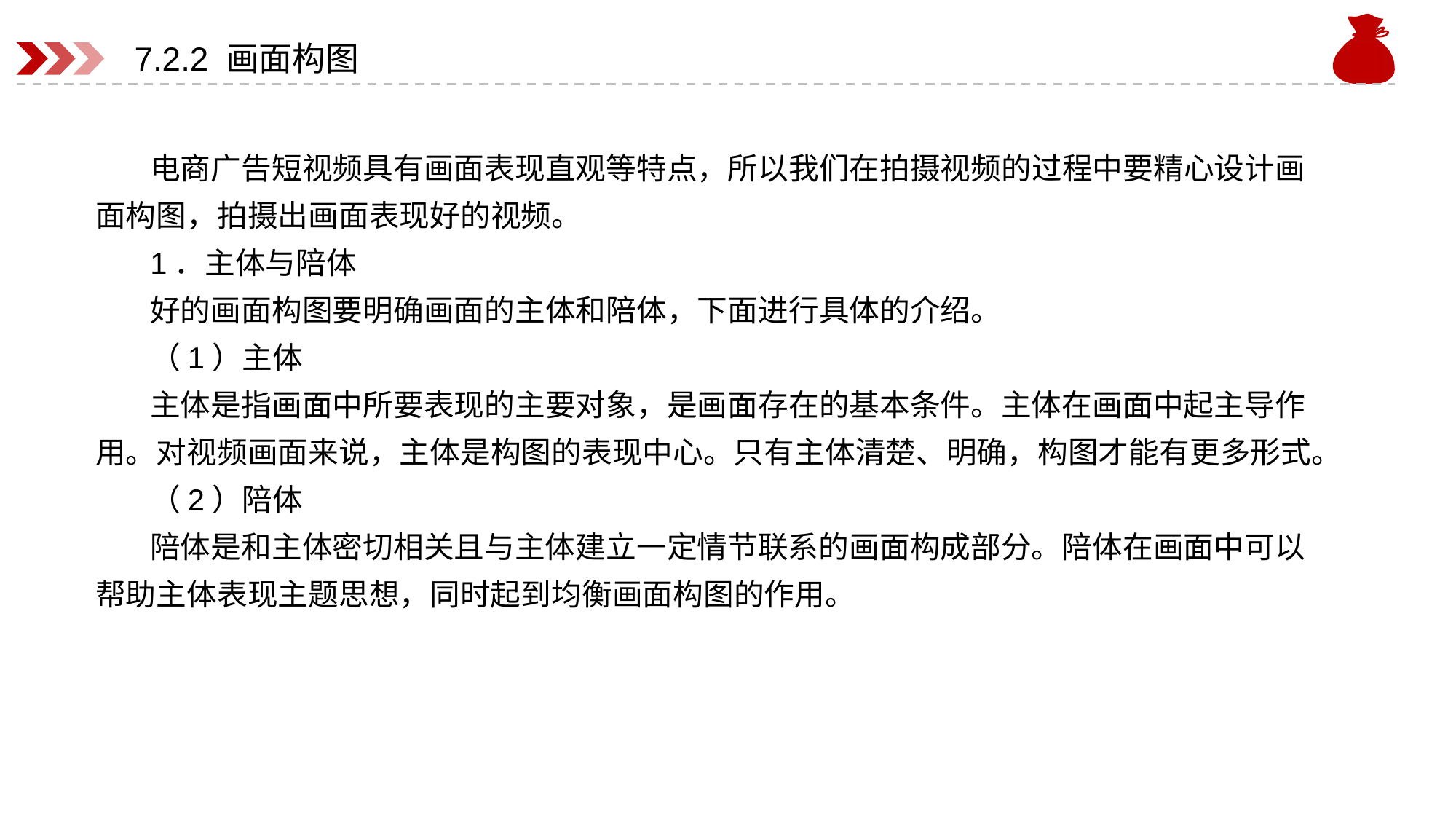

# 7.2.2 画面构图
7
电商广告短视频具有画面表现直观等特点，所以我们在拍摄视频的过程中要精心设计画面构图，拍摄出画面表现好的视频。
1．主体与陪体
好的画面构图要明确画面的主体和陪体，下面进行具体的介绍。
（1）主体
主体是指画面中所要表现的主要对象，是画面存在的基本条件。主体在画面中起主导作用。对视频画面来说，主体是构图的表现中心。只有主体清楚、明确，构图才能有更多形式。
（2）陪体
陪体是和主体密切相关且与主体建立一定情节联系的画面构成部分。陪体在画面中可以帮助主体表现主题思想，同时起到均衡画面构图的作用。